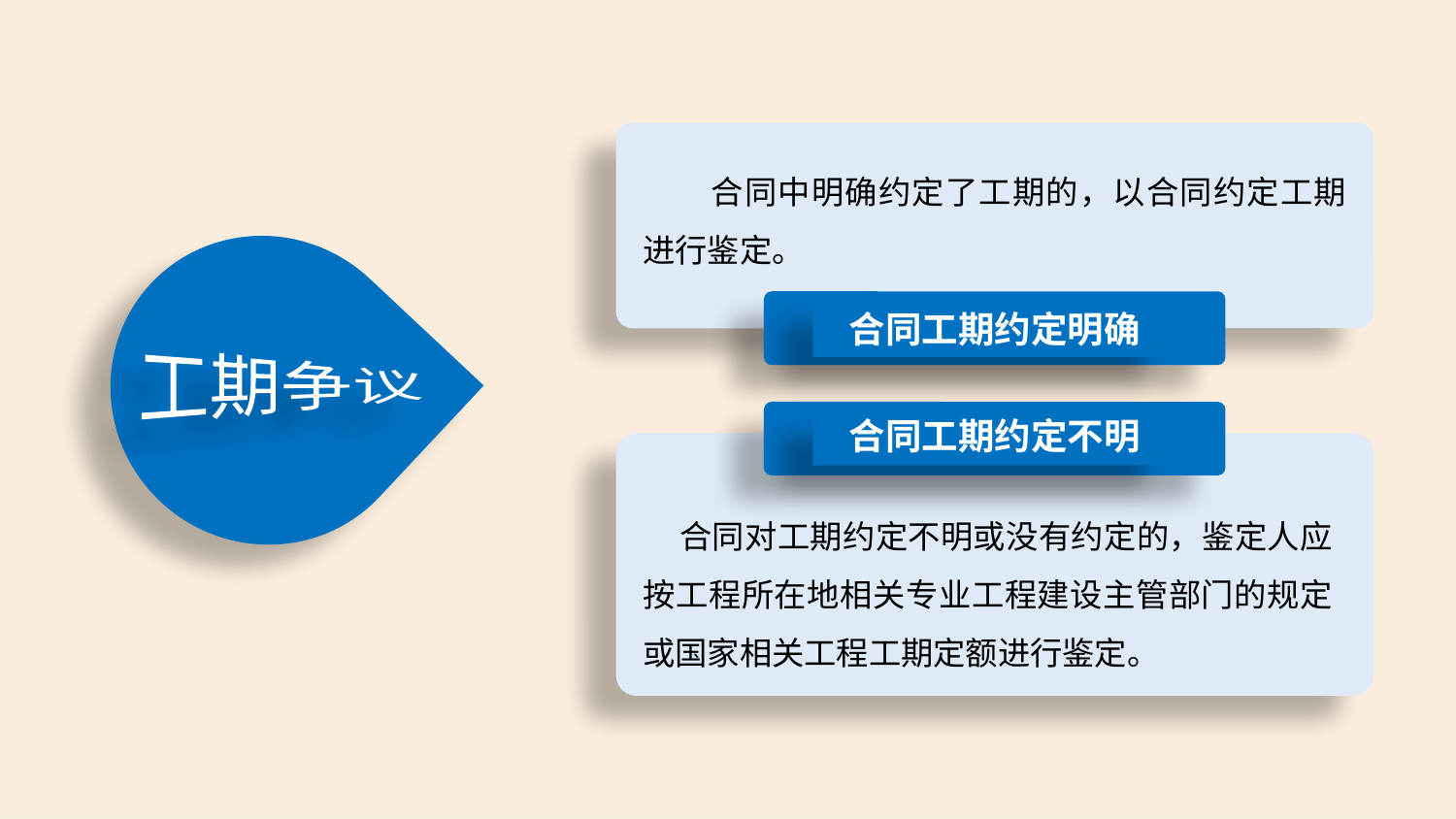

合同中明确约定了工期的，以合同约定工期进行鉴定。

工期争议

合同工期约定明确

合同工期约定不明

合同对工期约定不明或没有约定的，鉴定人应按工程所在地相关专业工程建设主管部门的规定或国家相关工程工期定额进行鉴定。